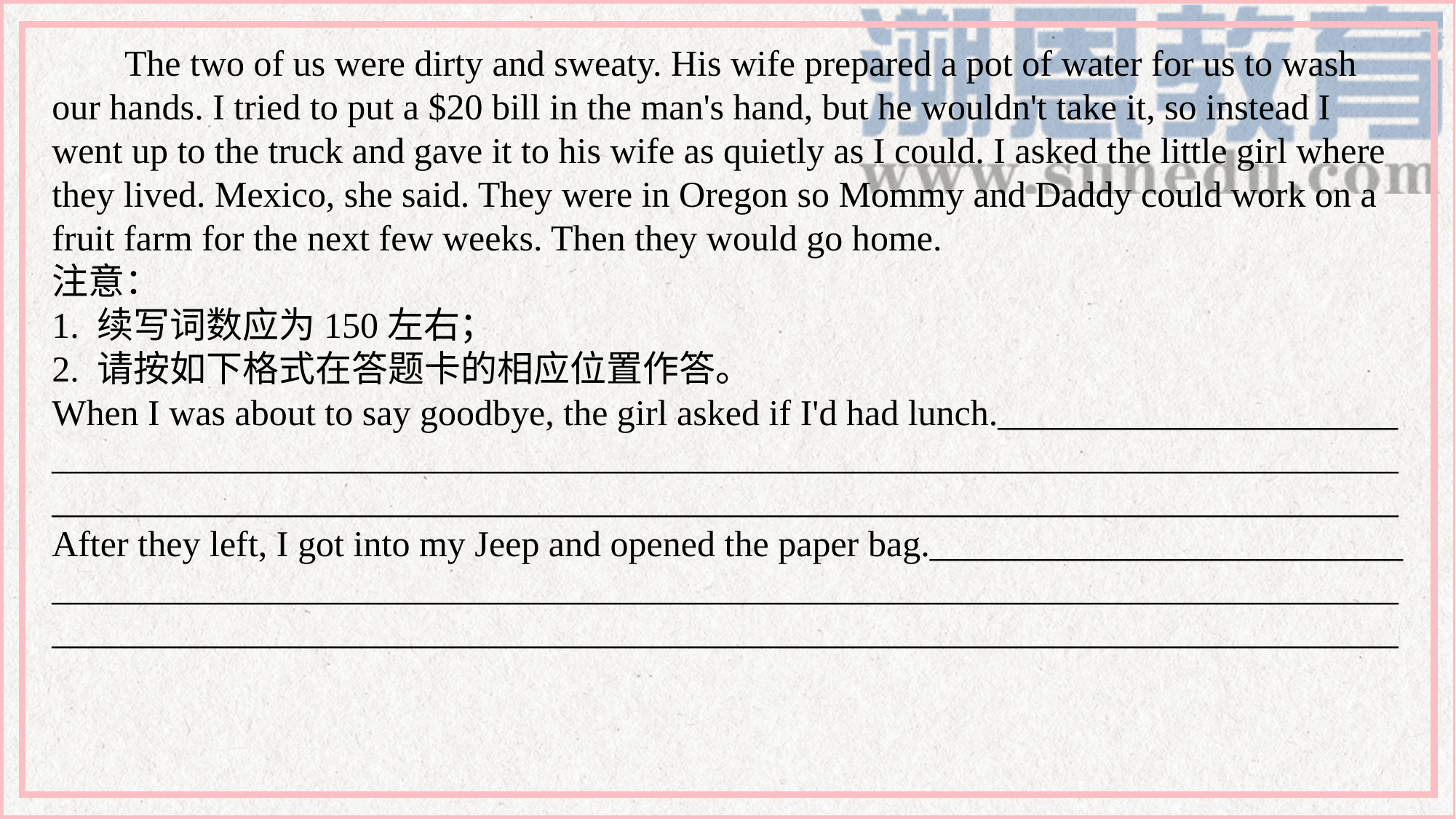

The two of us were dirty and sweaty. His wife prepared a pot of water for us to wash our hands. I tried to put a $20 bill in the man's hand, but he wouldn't take it, so instead I went up to the truck and gave it to his wife as quietly as I could. I asked the little girl where they lived. Mexico, she said. They were in Oregon so Mommy and Daddy could work on a fruit farm for the next few weeks. Then they would go home.
注意：
1. 续写词数应为150左右；
2. 请按如下格式在答题卡的相应位置作答。
When I was about to say goodbye, the girl asked if I'd had lunch.______________________
__________________________________________________________________________
__________________________________________________________________________
After they left, I got into my Jeep and opened the paper bag.__________________________
__________________________________________________________________________
__________________________________________________________________________